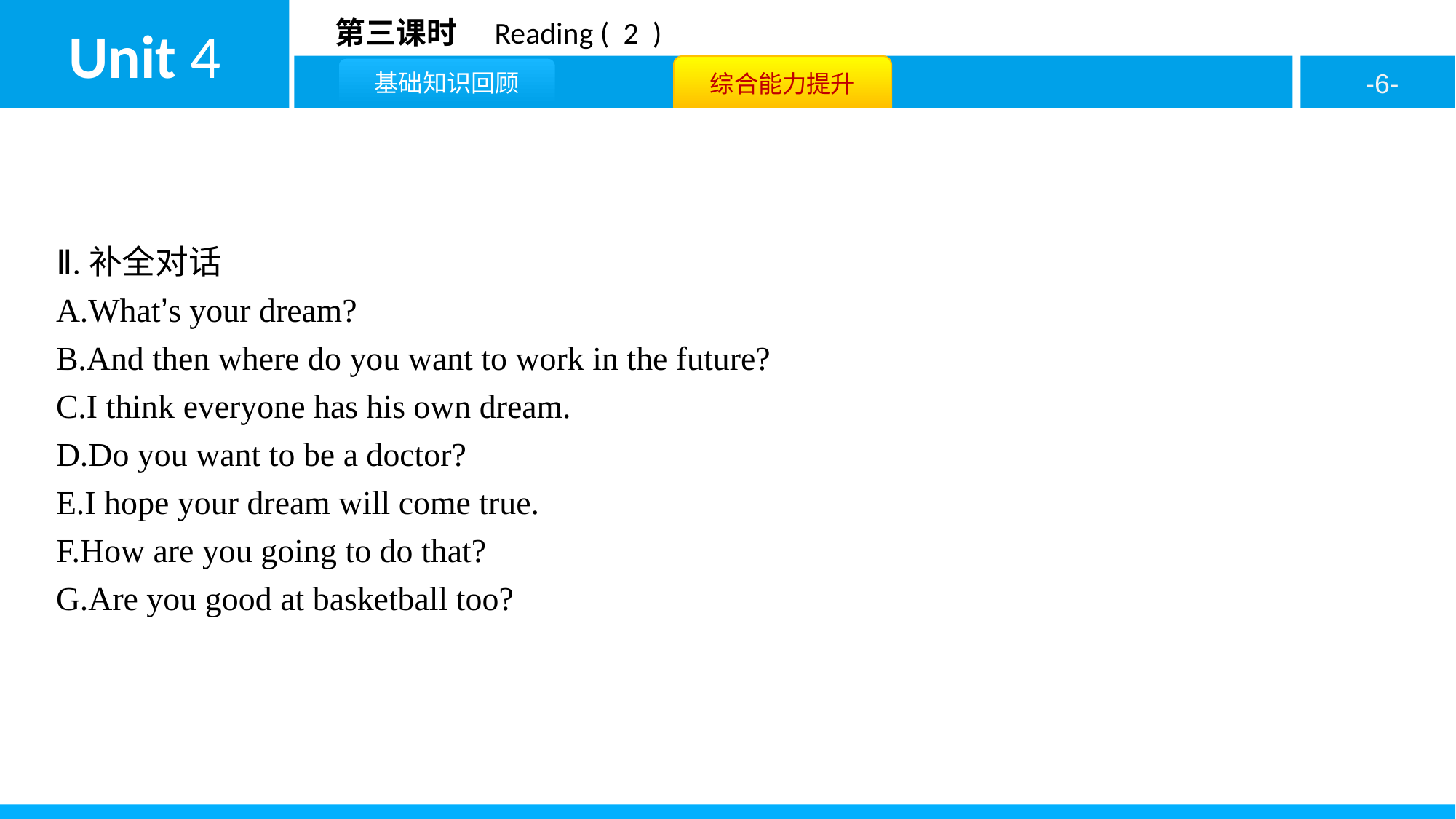

Ⅱ.补全对话
A.What’s your dream?
B.And then where do you want to work in the future?
C.I think everyone has his own dream.
D.Do you want to be a doctor?
E.I hope your dream will come true.
F.How are you going to do that?
G.Are you good at basketball too?